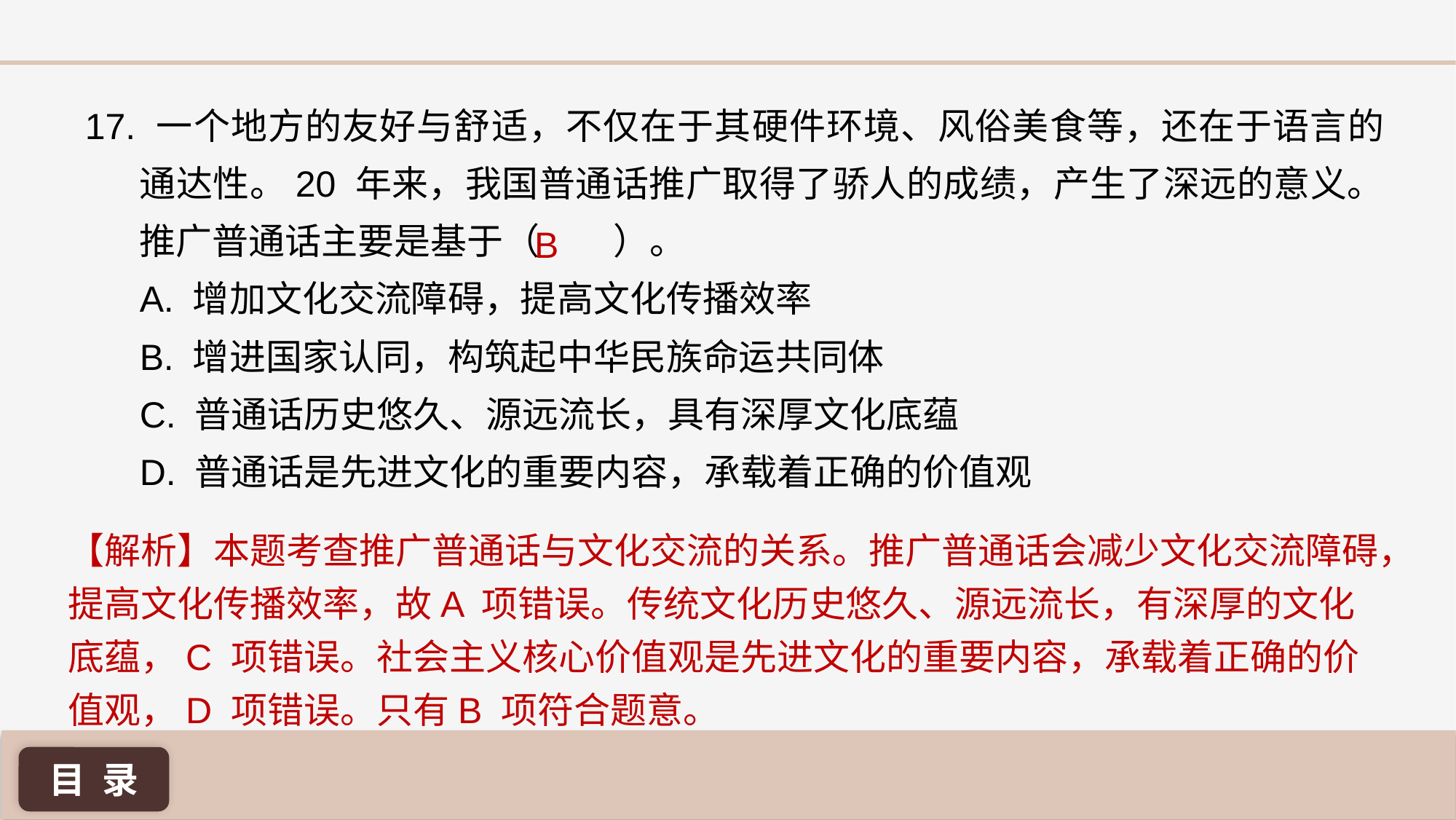

17. 一个地方的友好与舒适，不仅在于其硬件环境、风俗美食等，还在于语言的通达性。20 年来，我国普通话推广取得了骄人的成绩，产生了深远的意义。推广普通话主要是基于（         ）。
A. 增加文化交流障碍，提高文化传播效率
B. 增进国家认同，构筑起中华民族命运共同体
C. 普通话历史悠久、源远流长，具有深厚文化底蕴
D. 普通话是先进文化的重要内容，承载着正确的价值观
B
【解析】本题考查推广普通话与文化交流的关系。推广普通话会减少文化交流障碍，提高文化传播效率，故A 项错误。传统文化历史悠久、源远流长，有深厚的文化底蕴，C 项错误。社会主义核心价值观是先进文化的重要内容，承载着正确的价值观，D 项错误。只有B 项符合题意。